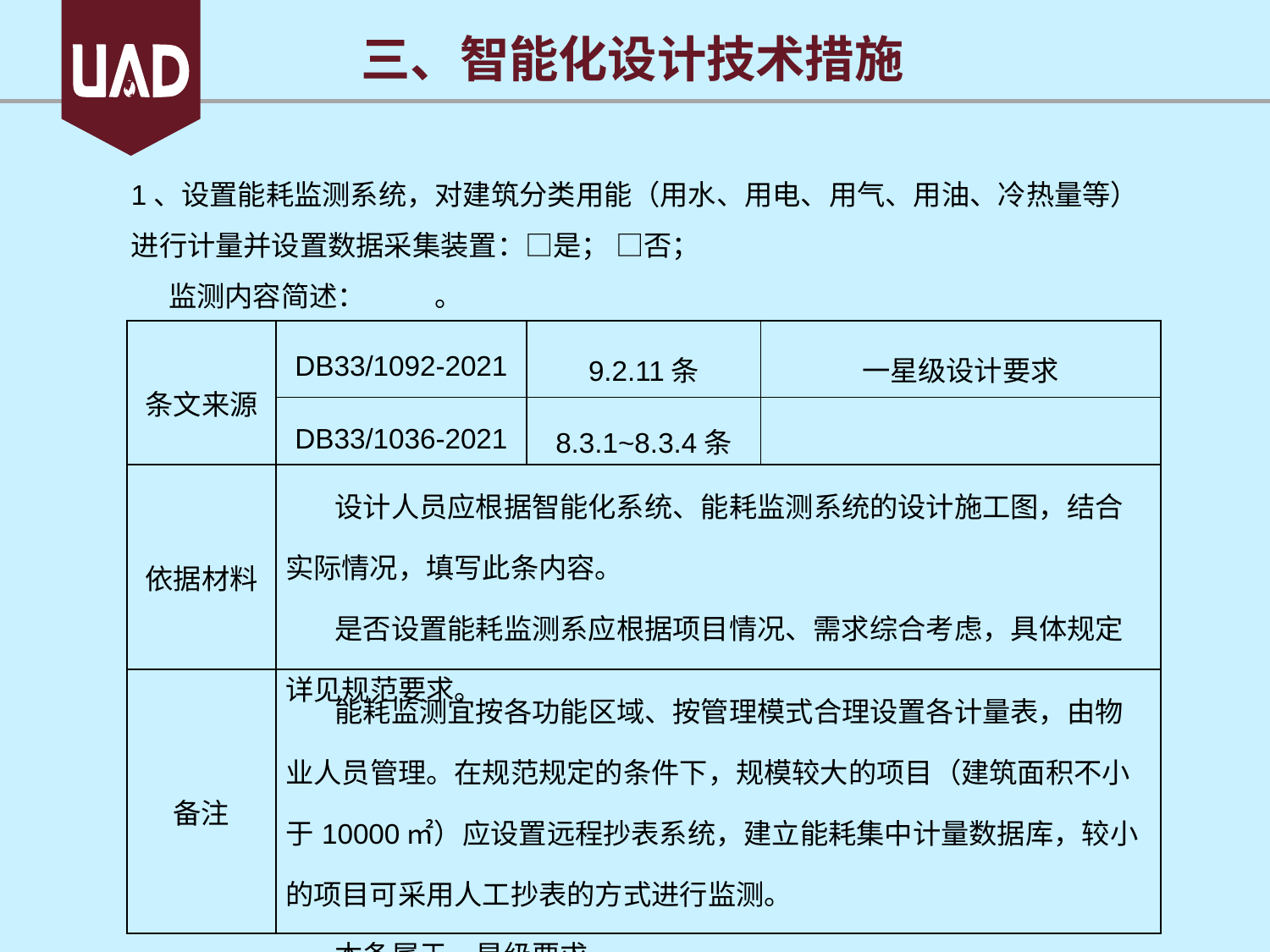

三、智能化设计技术措施
1、设置能耗监测系统，对建筑分类用能（用水、用电、用气、用油、冷热量等）进行计量并设置数据采集装置：□是； □否；
监测内容简述：           。
| 条文来源 | DB33/1092-2021 | 9.2.11条 | 一星级设计要求 |
| --- | --- | --- | --- |
|  | DB33/1036-2021 | 8.3.1~8.3.4条 |  |
| 依据材料 | 设计人员应根据智能化系统、能耗监测系统的设计施工图，结合实际情况，填写此条内容。 是否设置能耗监测系应根据项目情况、需求综合考虑，具体规定详见规范要求。 |  |  |
| 备注 | 能耗监测宜按各功能区域、按管理模式合理设置各计量表，由物业人员管理。在规范规定的条件下，规模较大的项目（建筑面积不小于10000㎡）应设置远程抄表系统，建立能耗集中计量数据库，较小的项目可采用人工抄表的方式进行监测。 本条属于一星级要求。 |  |  |